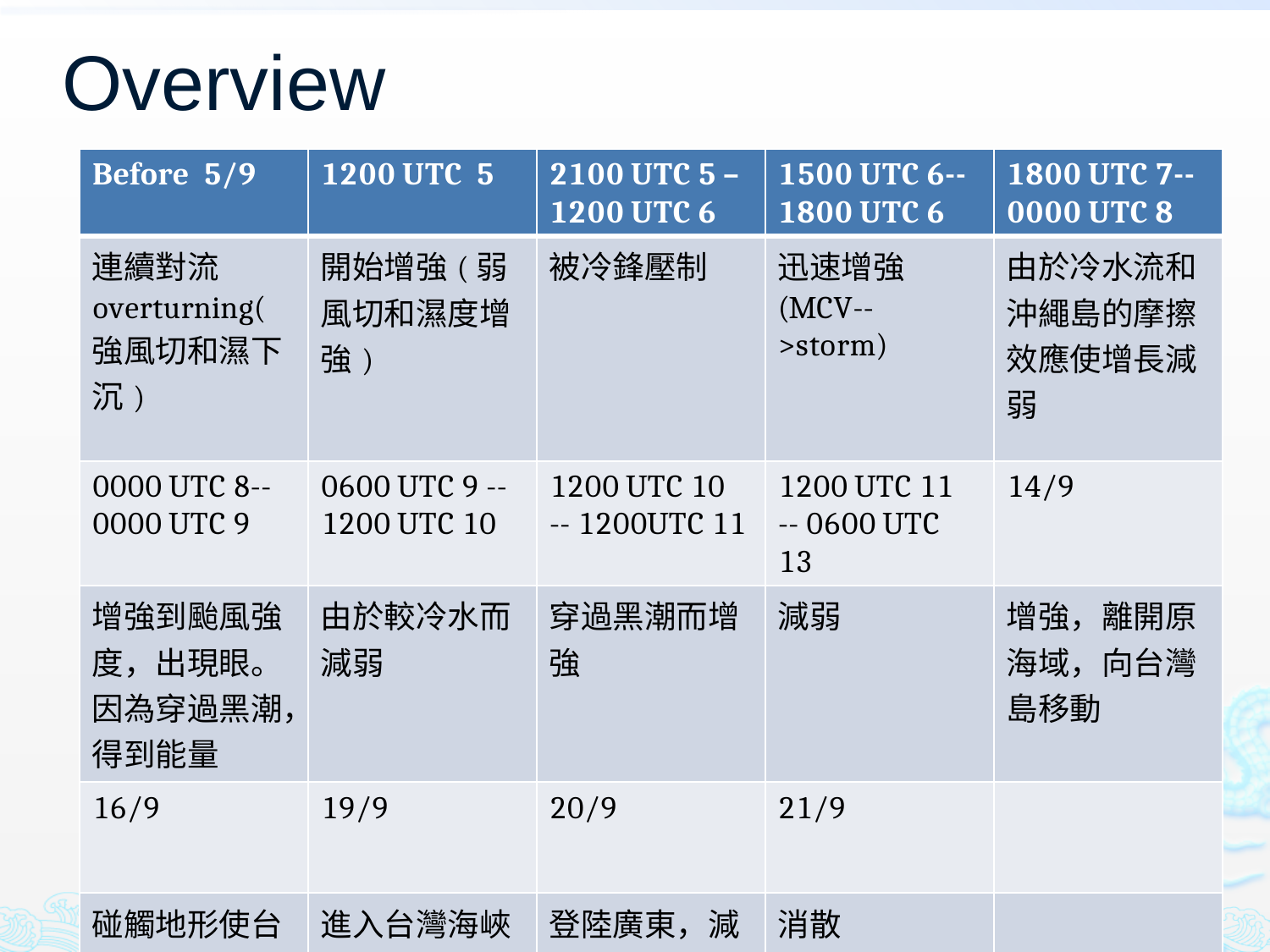

# Overview
| Before 5/9 | 1200 UTC 5 | 2100 UTC 5 – 1200 UTC 6 | 1500 UTC 6--1800 UTC 6 | 1800 UTC 7--0000 UTC 8 |
| --- | --- | --- | --- | --- |
| 連續對流overturning(強風切和濕下沉) | 開始增強(弱風切和濕度增強) | 被冷鋒壓制 | 迅速增強(MCV-->storm) | 由於冷水流和沖繩島的摩擦效應使增長減弱 |
| 0000 UTC 8--0000 UTC 9 | 0600 UTC 9 --1200 UTC 10 | 1200 UTC 10 -- 1200UTC 11 | 1200 UTC 11 -- 0600 UTC 13 | 14/9 |
| 增強到颱風強度，出現眼。因為穿過黑潮，得到能量 | 由於較冷水而減弱 | 穿過黑潮而增強 | 減弱 | 增強，離開原海域，向台灣島移動 |
| 16/9 | 19/9 | 20/9 | 21/9 |  |
| 碰觸地形使台灣強降水[Yang et al. 2008]. | 進入台灣海峽后又增強 | 登陸廣東，減弱 | 消散 |  |